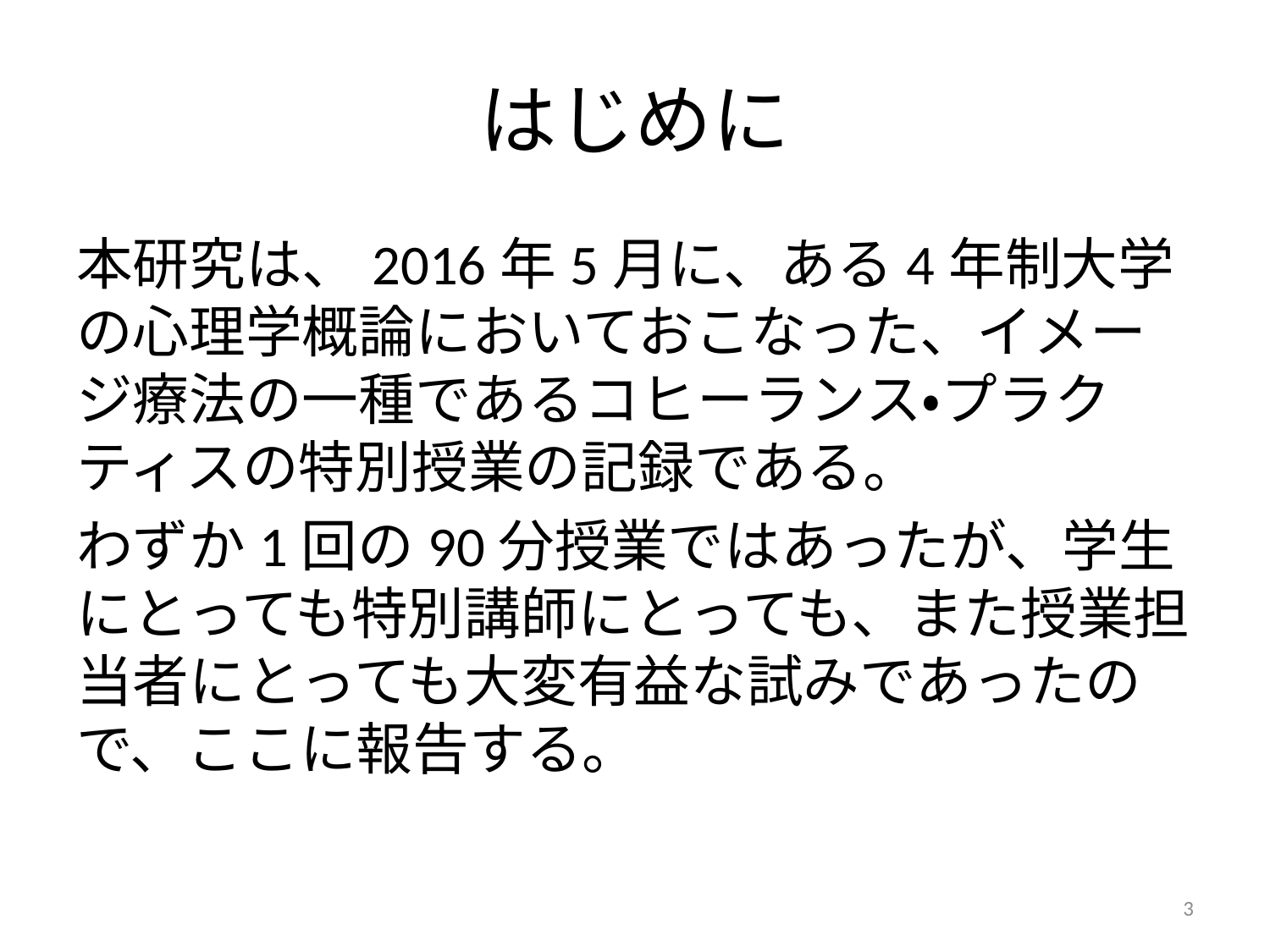

# はじめに
本研究は、2016年5月に、ある4年制大学の心理学概論においておこなった、イメージ療法の一種であるコヒーランス・プラクティスの特別授業の記録である。
わずか1回の90分授業ではあったが、学生にとっても特別講師にとっても、また授業担当者にとっても大変有益な試みであったので、ここに報告する。
3